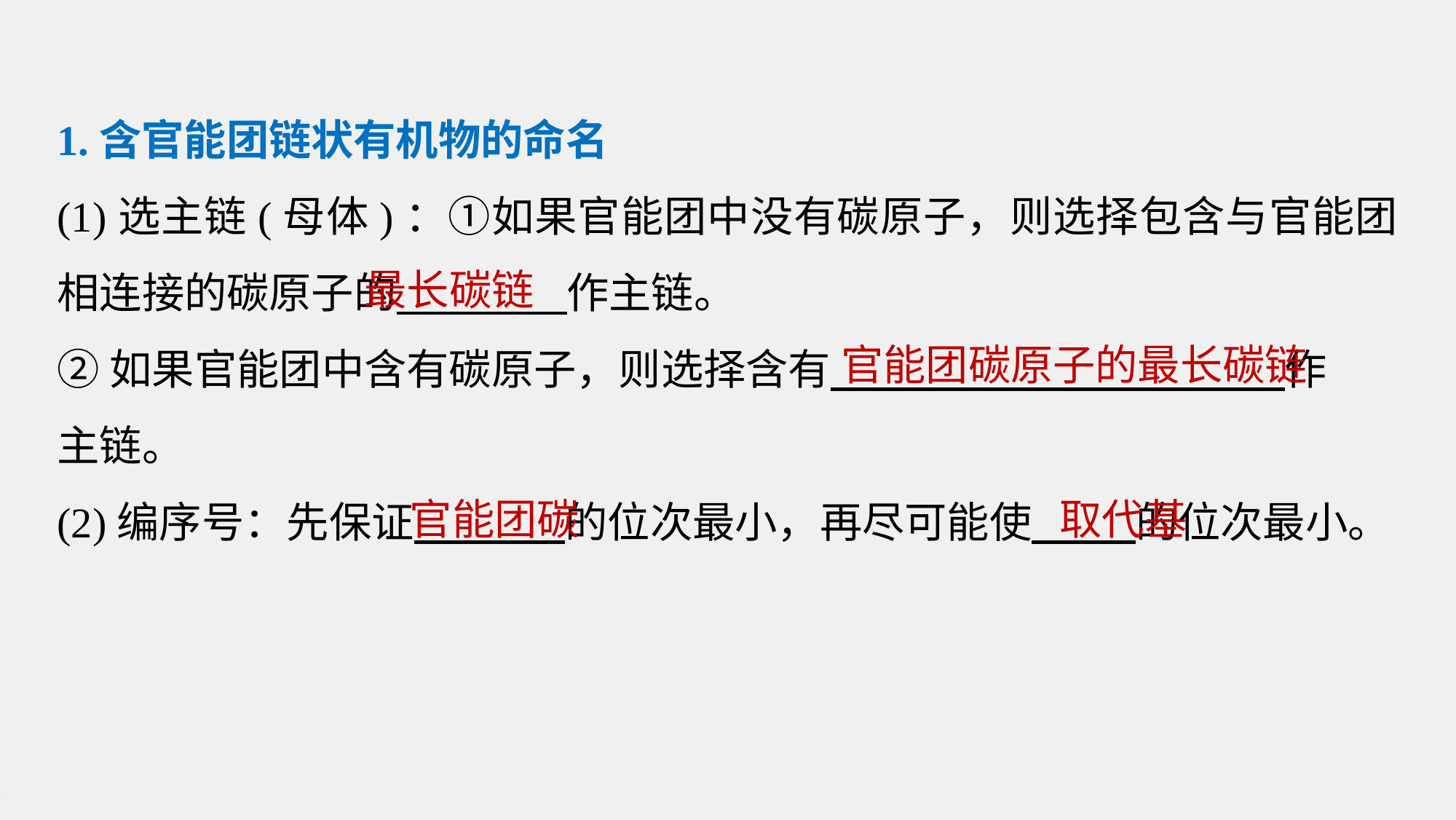

1.含官能团链状有机物的命名
(1)选主链(母体)：①如果官能团中没有碳原子，则选择包含与官能团相连接的碳原子的                  作主链。
②如果官能团中含有碳原子，则选择含有                                                作
主链。
(2)编序号：先保证                的位次最小，再尽可能使           的位次最小。
最长碳链
官能团碳原子的最长碳链
官能团碳
取代基